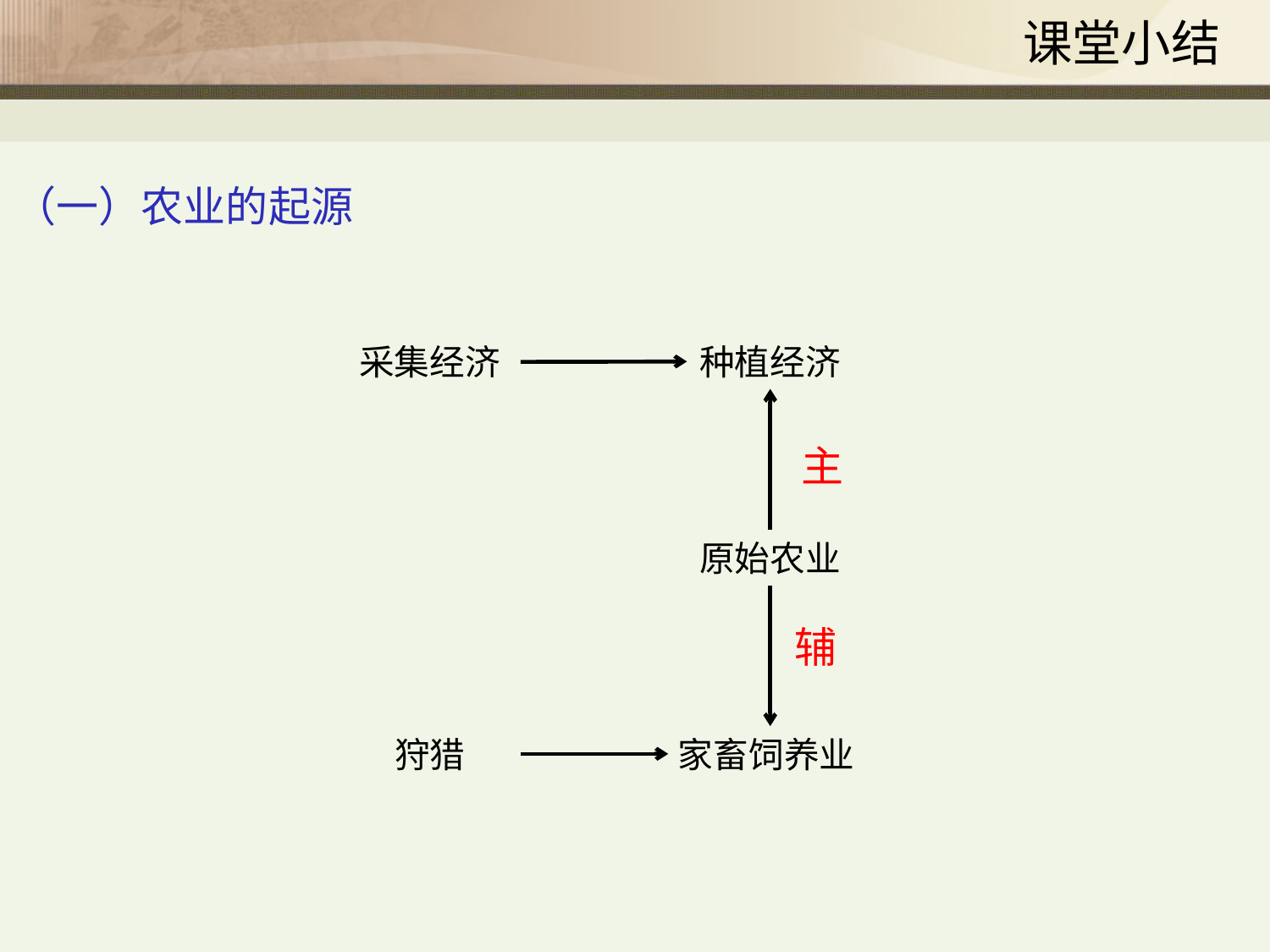

课堂小结
（一）农业的起源
采集经济
种植经济
主
原始农业
辅
狩猎
家畜饲养业